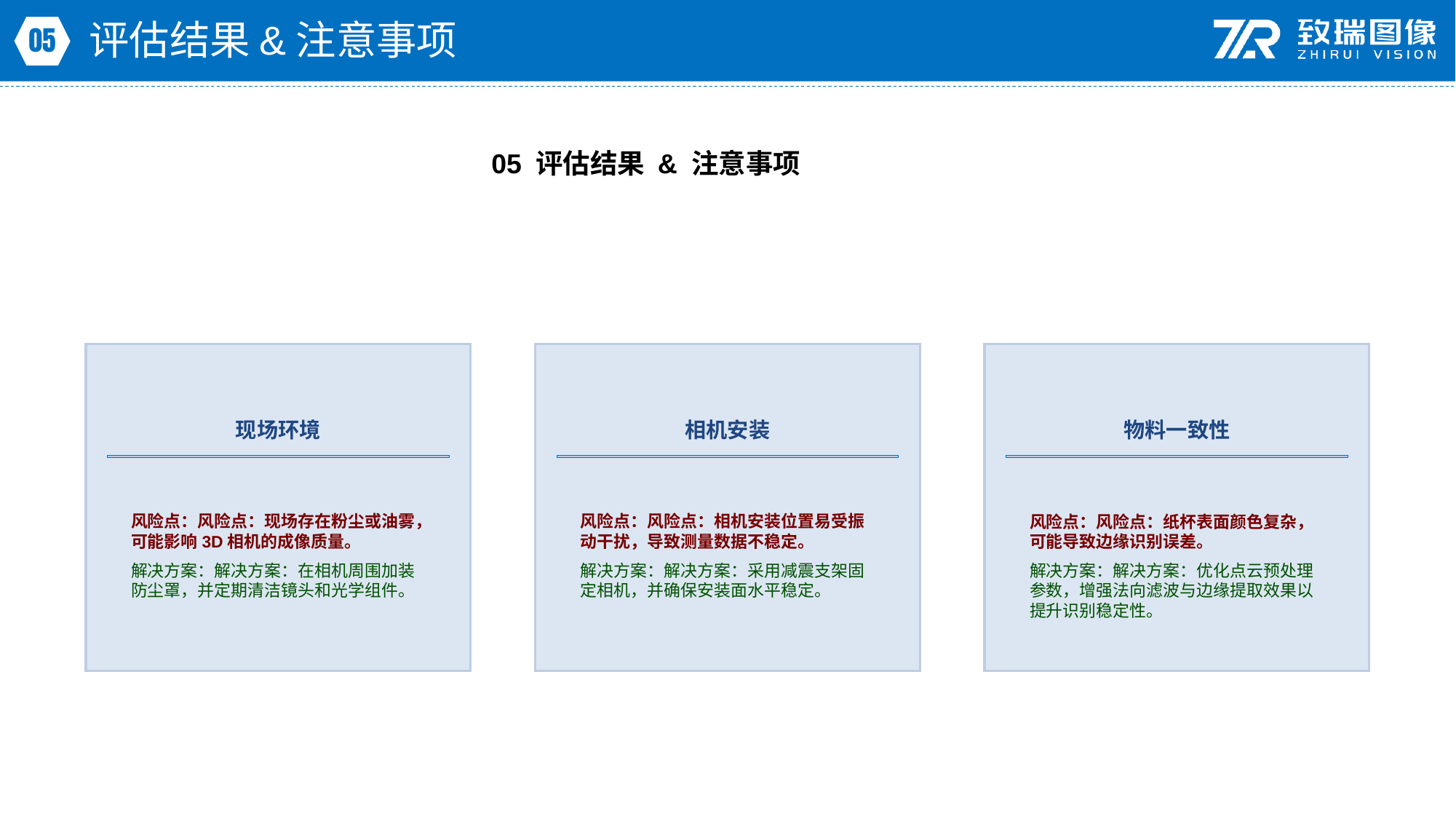

评估结果&注意事项
05

05 评估结果 & 注意事项

现场环境

相机安装

物料一致性

风险点：风险点：现场存在粉尘或油雾，可能影响3D相机的成像质量。
解决方案：解决方案：在相机周围加装防尘罩，并定期清洁镜头和光学组件。

风险点：风险点：相机安装位置易受振动干扰，导致测量数据不稳定。
解决方案：解决方案：采用减震支架固定相机，并确保安装面水平稳定。

风险点：风险点：纸杯表面颜色复杂，可能导致边缘识别误差。
解决方案：解决方案：优化点云预处理参数，增强法向滤波与边缘提取效果以提升识别稳定性。